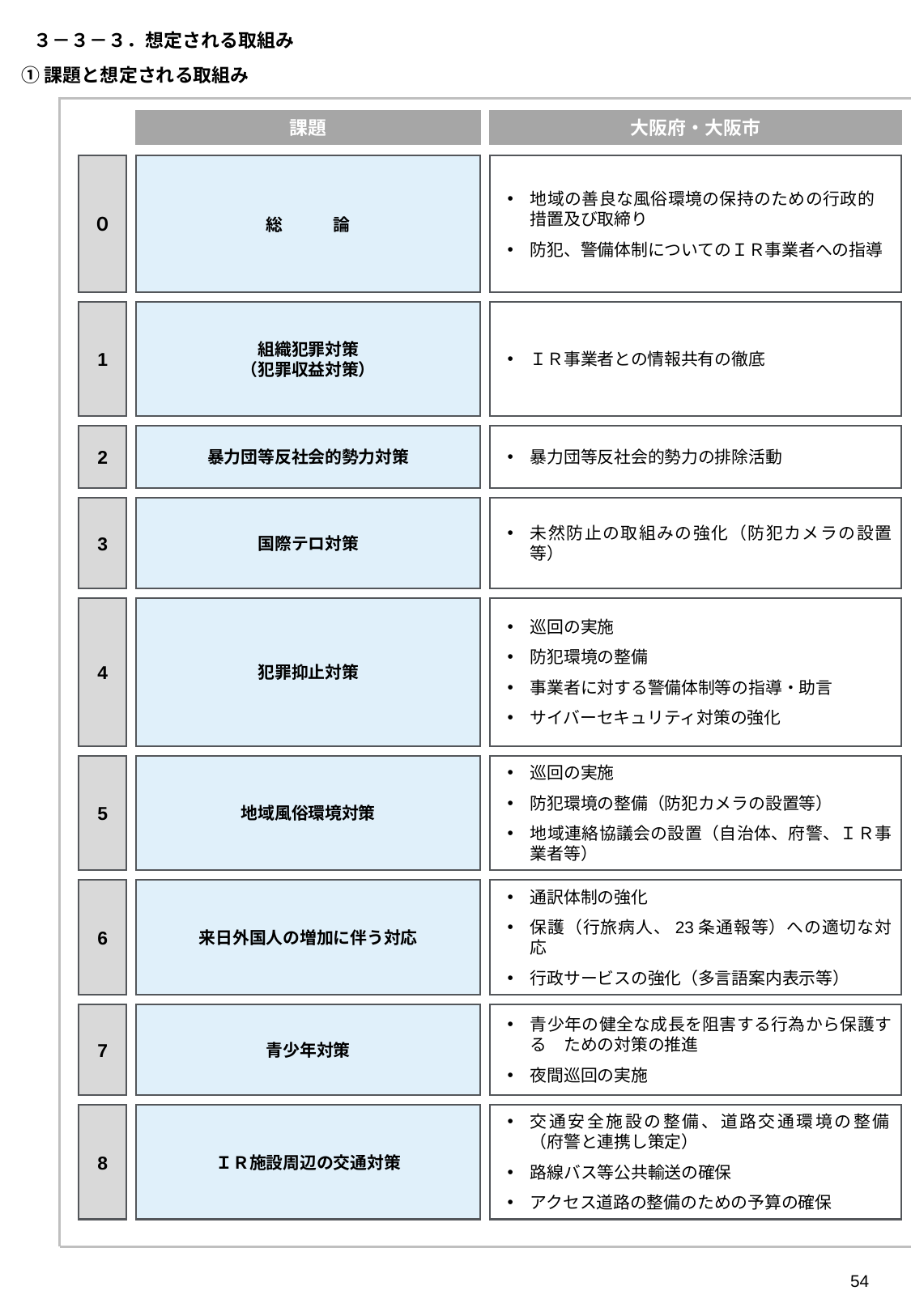

３－３－３．想定される取組み
#
①課題と想定される取組み
課題
大阪府・大阪市
０
総　　　論
地域の善良な風俗環境の保持のための行政的　措置及び取締り
防犯、警備体制についてのＩＲ事業者への指導
1
組織犯罪対策
（犯罪収益対策）
ＩＲ事業者との情報共有の徹底
2
暴力団等反社会的勢力対策
暴力団等反社会的勢力の排除活動
3
国際テロ対策
未然防止の取組みの強化（防犯カメラの設置等）
4
犯罪抑止対策
巡回の実施
防犯環境の整備
事業者に対する警備体制等の指導・助言
サイバーセキュリティ対策の強化
5
地域風俗環境対策
巡回の実施
防犯環境の整備（防犯カメラの設置等）
地域連絡協議会の設置（自治体、府警、ＩＲ事業者等）
6
来日外国人の増加に伴う対応
通訳体制の強化
保護（行旅病人、23条通報等）への適切な対応
行政サービスの強化（多言語案内表示等）
7
青少年対策
青少年の健全な成長を阻害する行為から保護する　ための対策の推進
夜間巡回の実施
8
ＩＲ施設周辺の交通対策
交通安全施設の整備、道路交通環境の整備
（府警と連携し策定）
路線バス等公共輸送の確保
アクセス道路の整備のための予算の確保
54